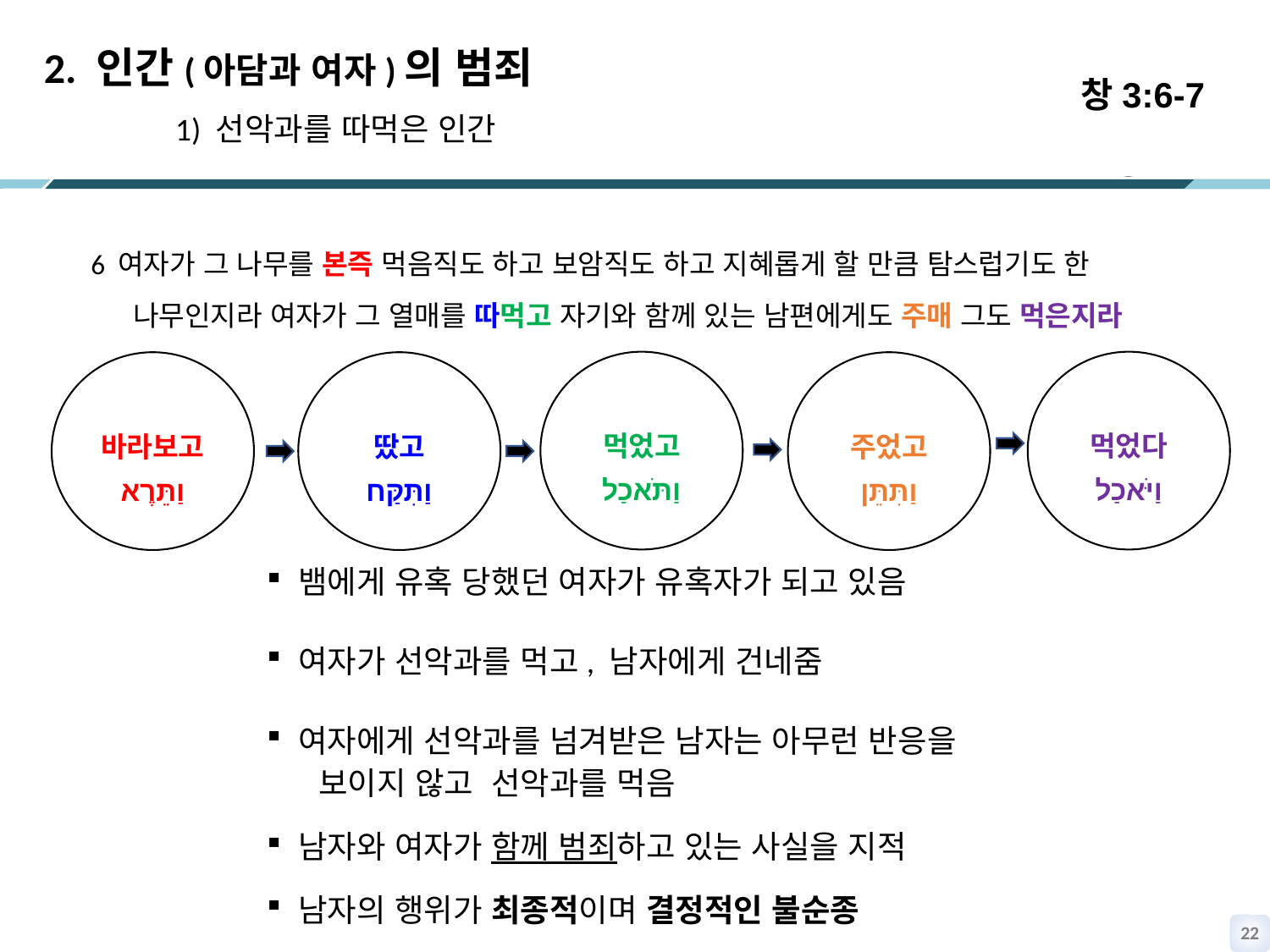

창3:6-7
2. 인간(아담과 여자)의 범죄
1) 선악과를 따먹은 인간

   6 여자가 그 나무를 본즉 먹음직도 하고 보암직도 하고 지혜롭게 할 만큼 탐스럽기도 한
       나무인지라 여자가 그 열매를 따먹고 자기와 함께 있는 남편에게도 주매 그도 먹은지라

먹었고

וַתֹּאכַל

먹었다

וַיֹּאכַל

땄고

וַתִּקַּח

주었고

וַתִּתֵּן

바라보고

וַתֵּרֶא

뱀에게 유혹 당했던 여자가 유혹자가 되고 있음

여자가 선악과를 먹고, 남자에게 건네줌

여자에게 선악과를 넘겨받은 남자는 아무런 반응을
     보이지 않고  선악과를 먹음

남자와 여자가 함께 범죄하고 있는 사실을 지적

남자의 행위가 최종적이며 결정적인 불순종

22